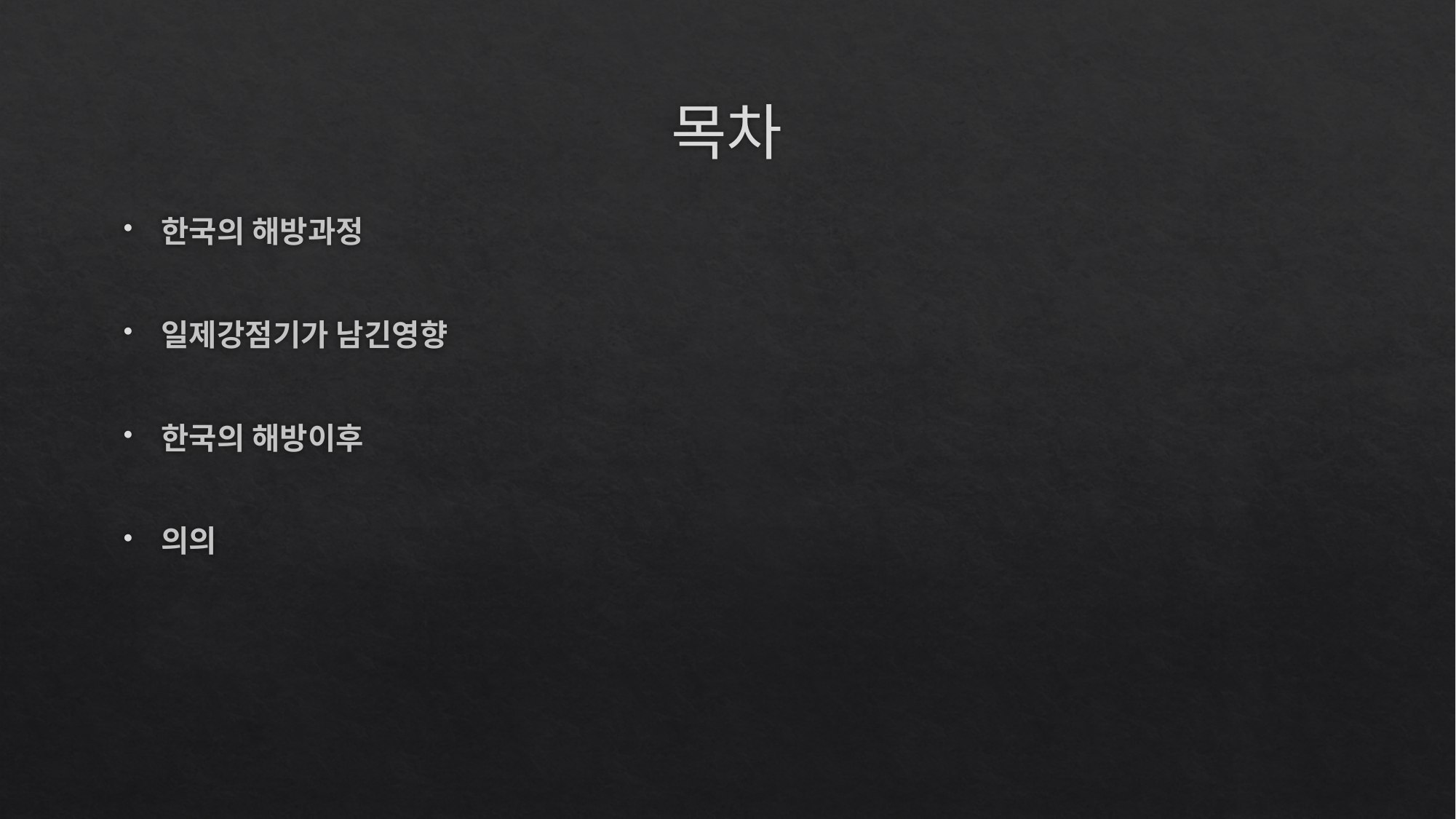

# 목차
한국의 해방과정

일제강점기가 남긴영향

한국의 해방이후

의의